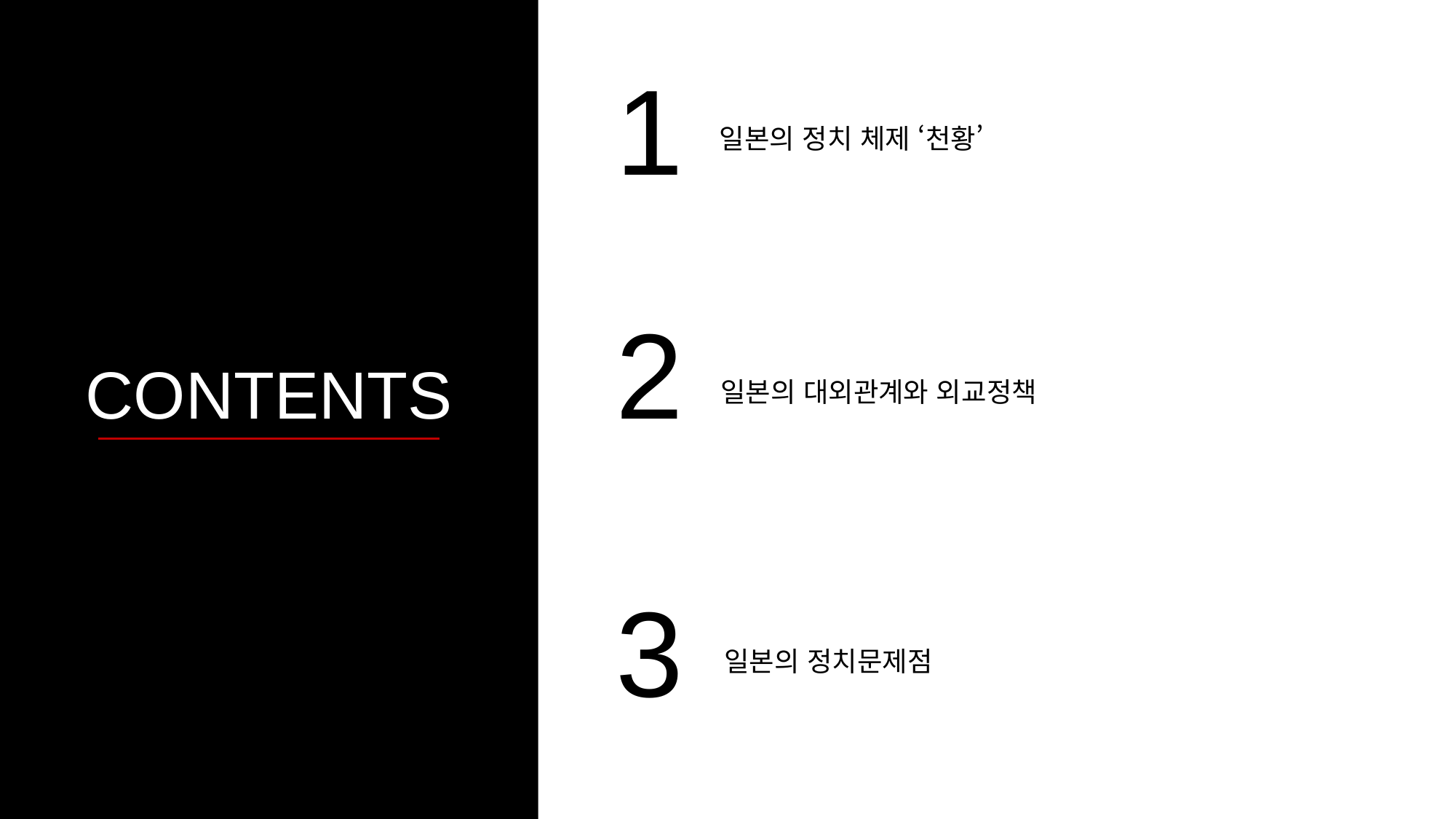

1
일본의 정치 체제 ‘천황’
2
일본의 대외관계와 외교정책
CONTENTS
3
일본의 정치문제점